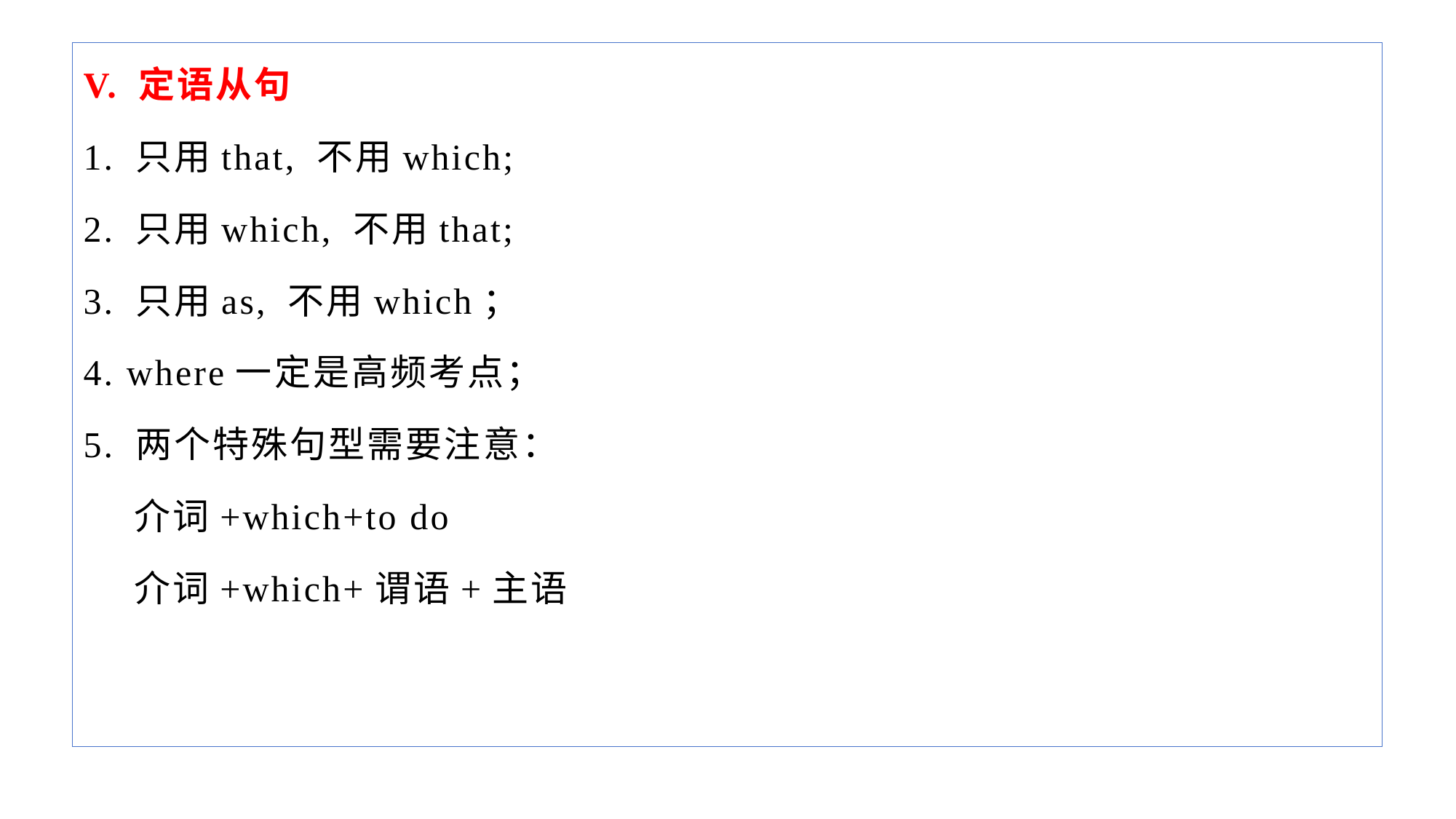

V. 定语从句
1. 只用that, 不用which;
2. 只用which, 不用that;
3. 只用as, 不用which；
4. where一定是高频考点；
5. 两个特殊句型需要注意：
    介词+which+to do
    介词+which+谓语+主语